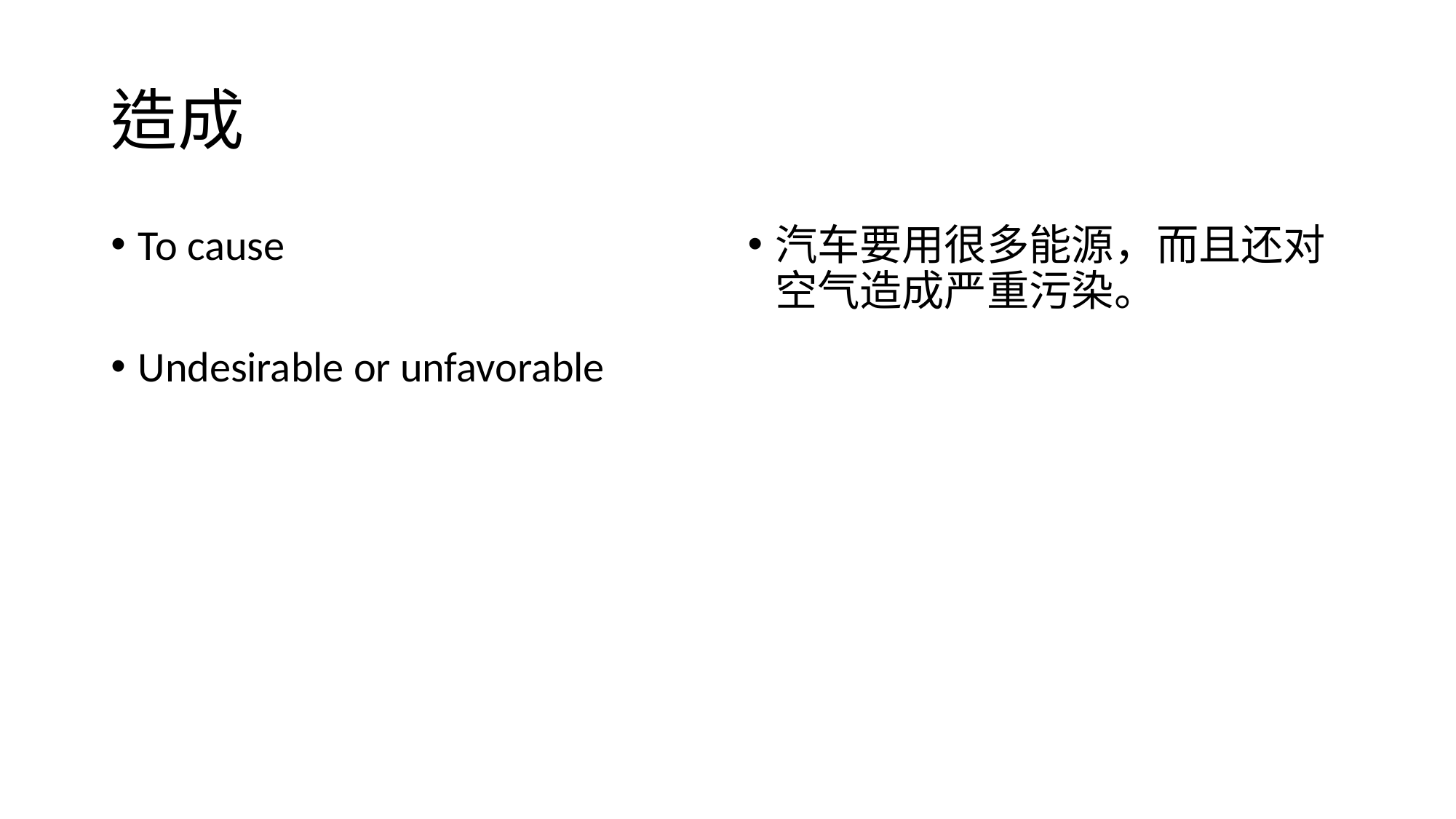

# 造成
To cause

Undesirable or unfavorable

汽车要用很多能源，而且还对空气造成严重污染。